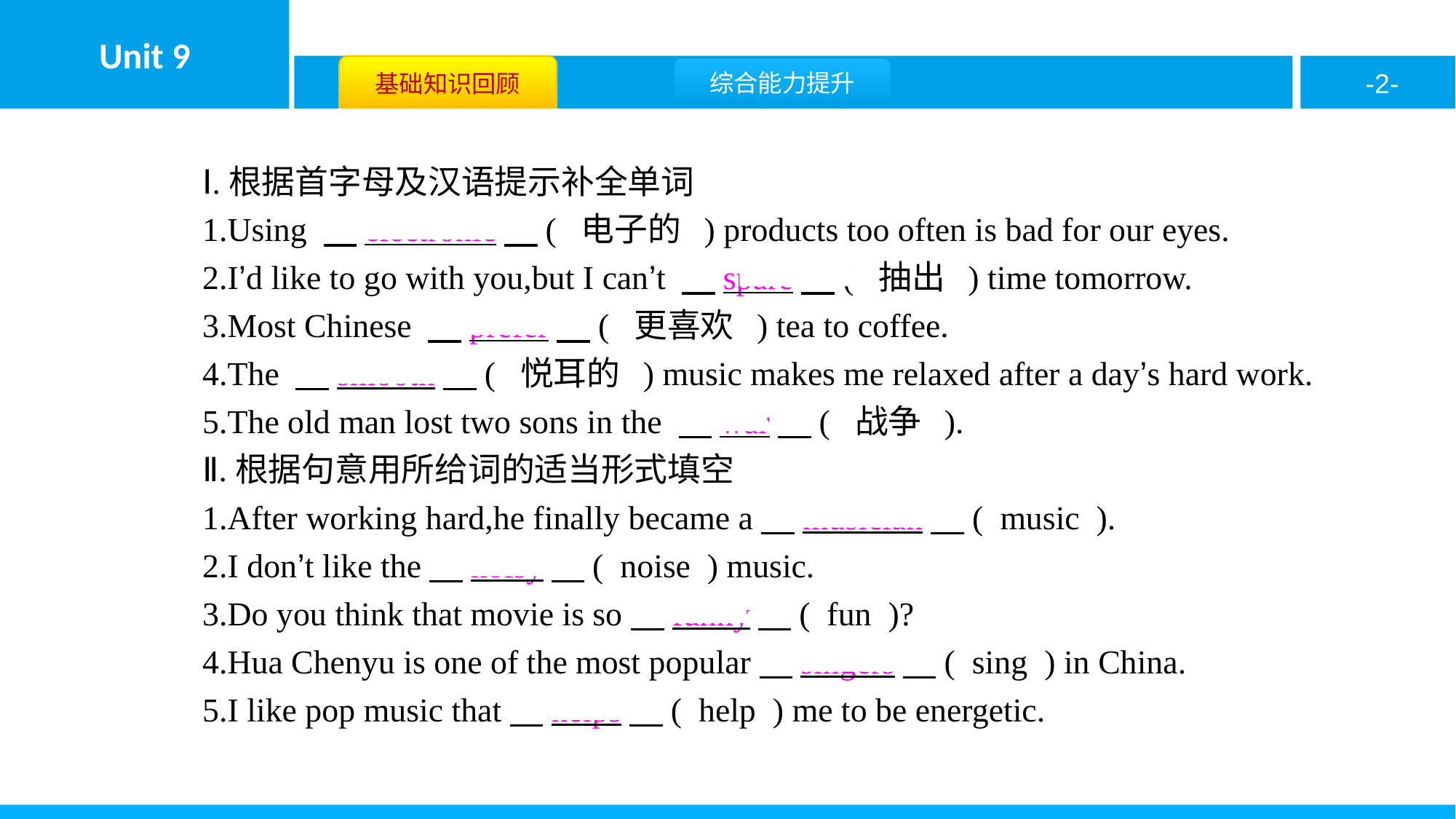

Ⅰ.根据首字母及汉语提示补全单词
1.Using 　electronic　(  电子的  ) products too often is bad for our eyes.
2.I’d like to go with you,but I can’t 　spare　(  抽出  ) time tomorrow.
3.Most Chinese 　prefer　(  更喜欢  ) tea to coffee.
4.The 　smooth　(  悦耳的  ) music makes me relaxed after a day’s hard work.
5.The old man lost two sons in the 　war　(  战争  ).
Ⅱ.根据句意用所给词的适当形式填空
1.After working hard,he finally became a　musician　(  music  ).
2.I don’t like the　noisy　(  noise  ) music.
3.Do you think that movie is so　funny　(  fun  )?
4.Hua Chenyu is one of the most popular　singers　(  sing  ) in China.
5.I like pop music that　helps　(  help  ) me to be energetic.